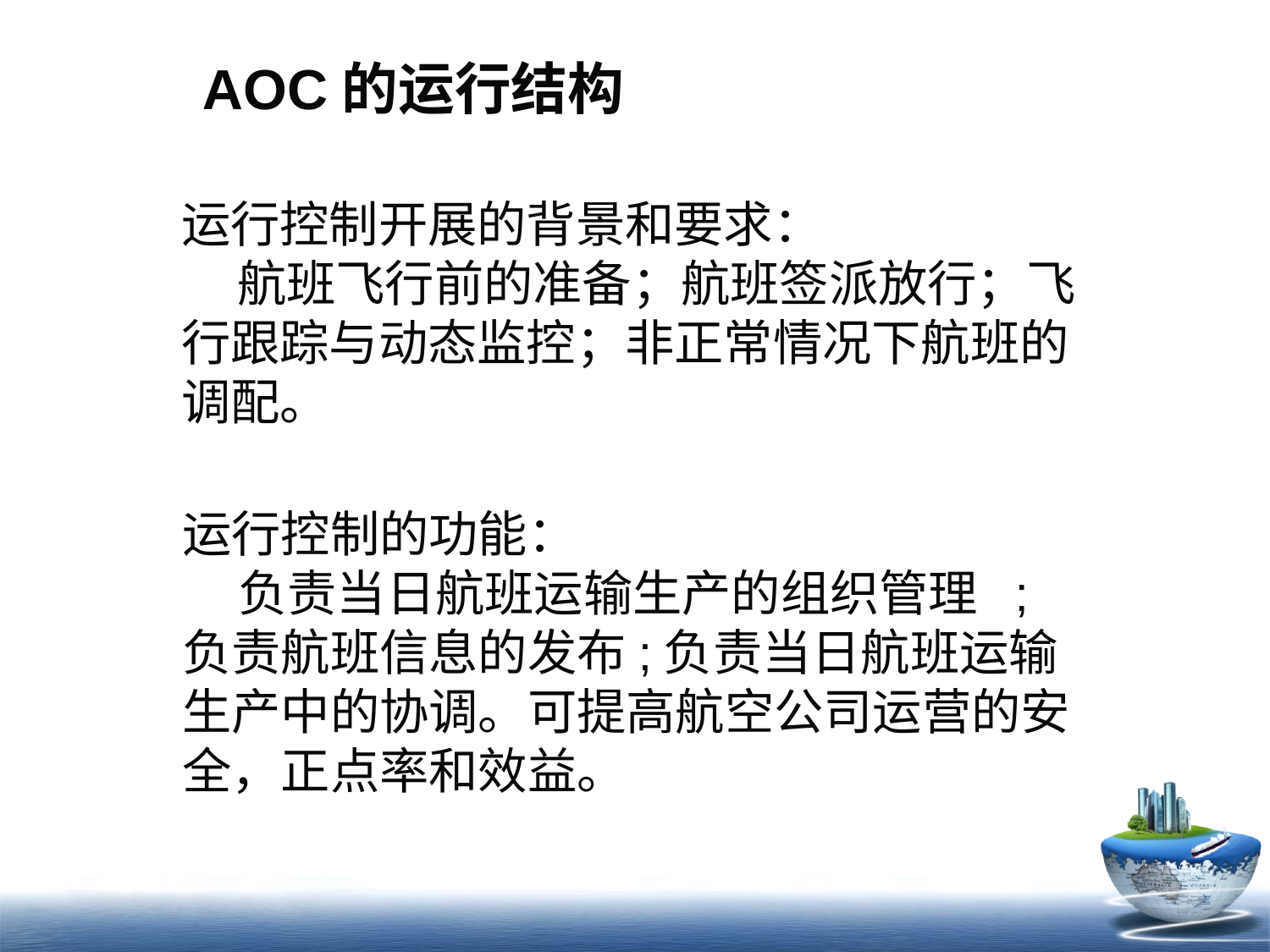

AOC的运行结构
运行控制开展的背景和要求：
    航班飞行前的准备；航班签派放行；飞行跟踪与动态监控；非正常情况下航班的调配。
运行控制的功能：
    负责当日航班运输生产的组织管理 ;负责航班信息的发布;负责当日航班运输生产中的协调。可提高航空公司运营的安全，正点率和效益。